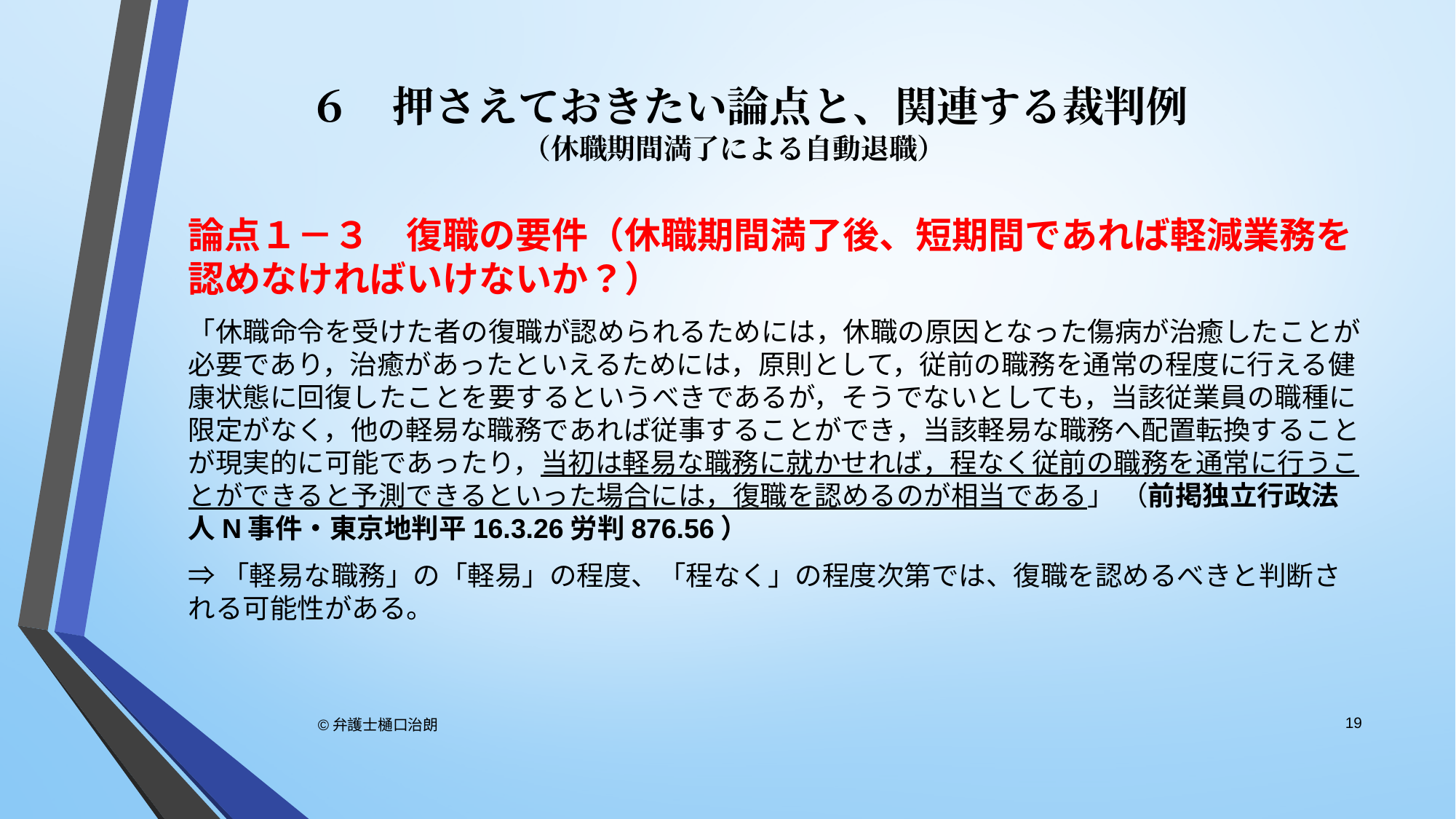

# ６　押さえておきたい論点と、関連する裁判例 （休職期間満了による自動退職）
論点１－３　復職の要件（休職期間満了後、短期間であれば軽減業務を認めなければいけないか？）
「休職命令を受けた者の復職が認められるためには，休職の原因となった傷病が治癒したことが必要であり，治癒があったといえるためには，原則として，従前の職務を通常の程度に行える健康状態に回復したことを要するというべきであるが，そうでないとしても，当該従業員の職種に限定がなく，他の軽易な職務であれば従事することができ，当該軽易な職務へ配置転換することが現実的に可能であったり，当初は軽易な職務に就かせれば，程なく従前の職務を通常に行うことができると予測できるといった場合には，復職を認めるのが相当である」 （前掲独立行政法人N事件・東京地判平16.3.26労判876.56）
⇒「軽易な職務」の「軽易」の程度、「程なく」の程度次第では、復職を認めるべきと判断される可能性がある。
19
©弁護士樋口治朗